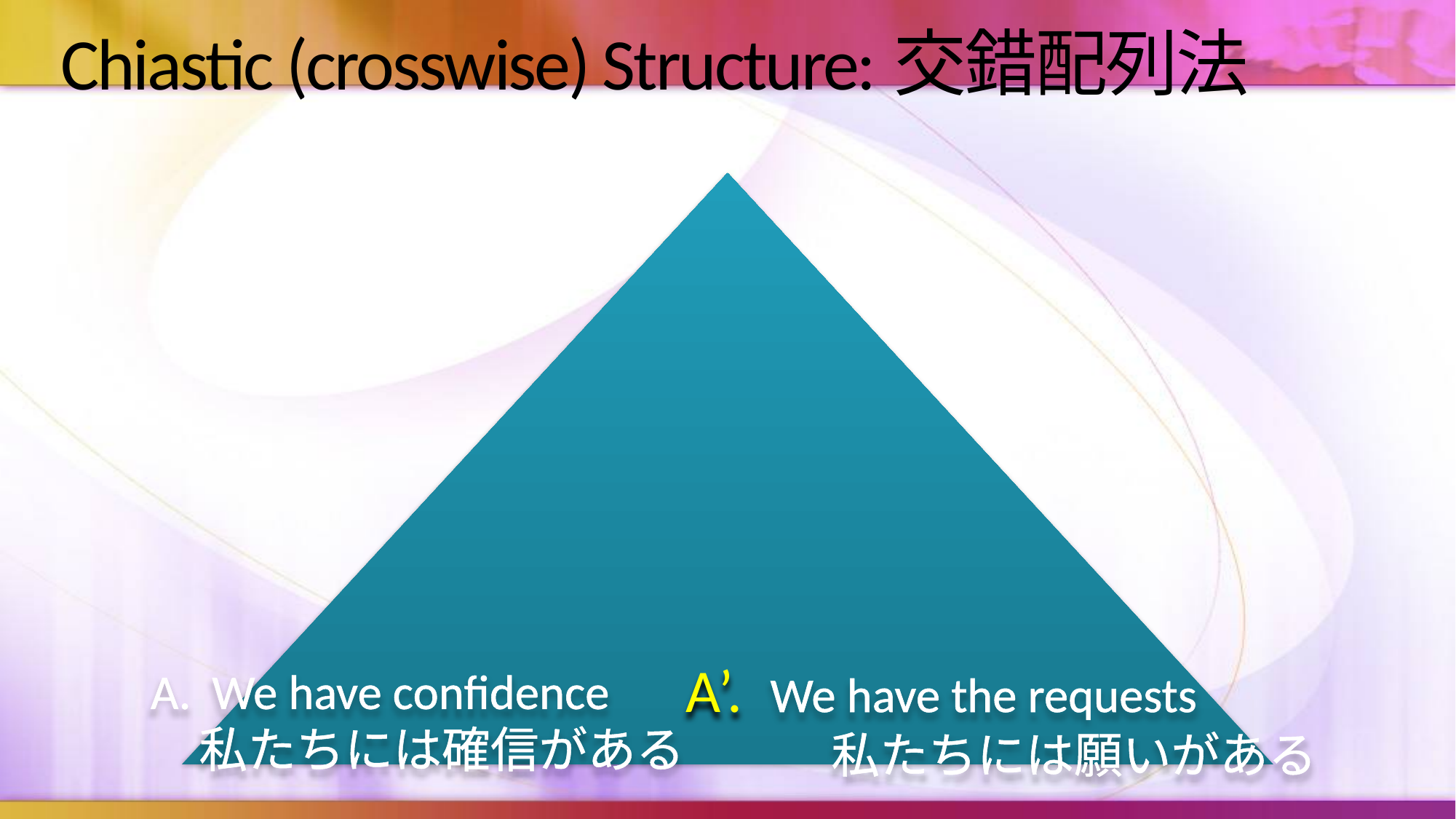

# Chiastic (crosswise) Structure:交錯配列法

A’.  We have the requests
　　　私たちには願いがある
We have confidence
　私たちには確信がある